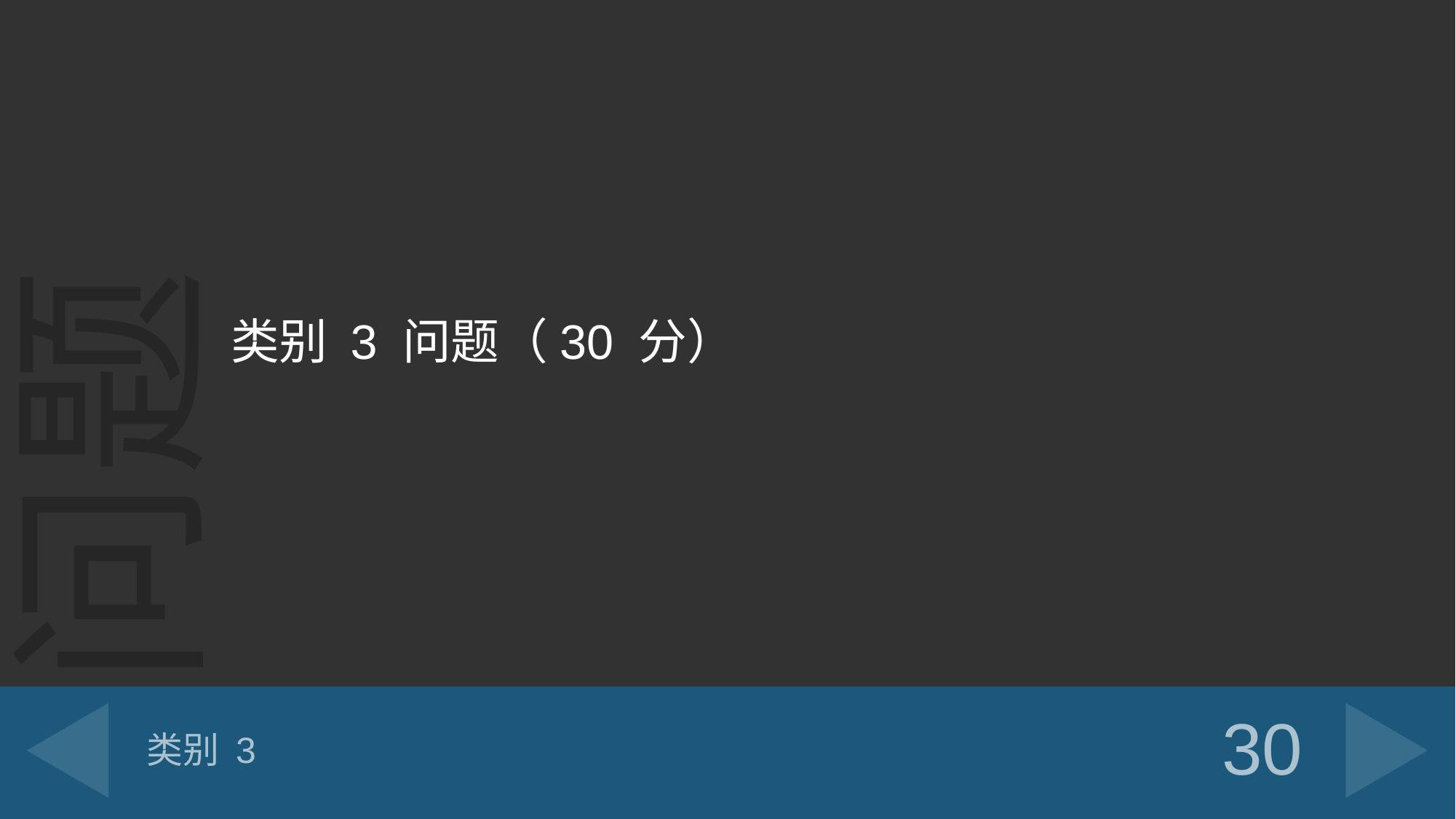

类别 3 问题（30 分）
# 类别 3
30